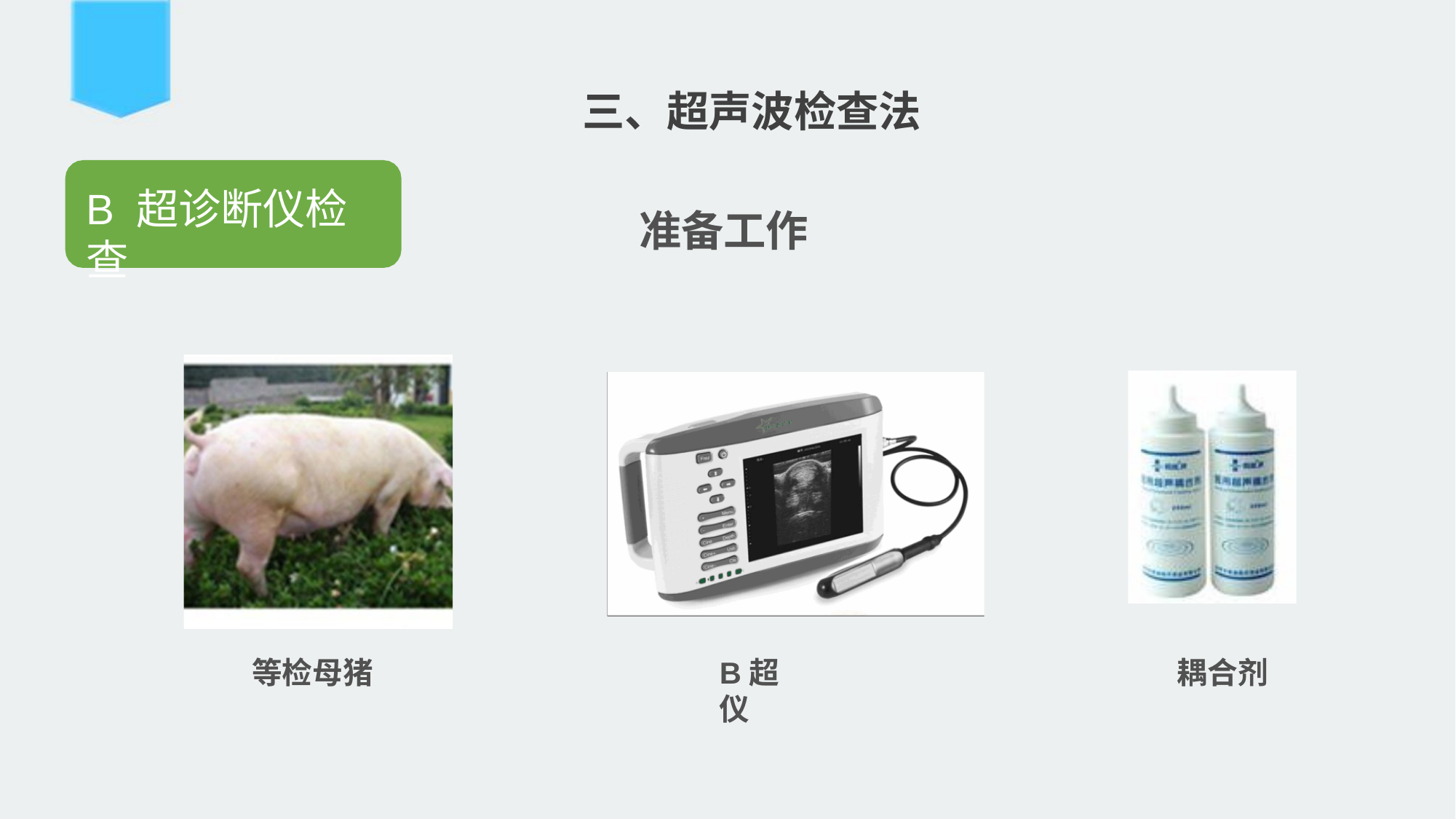

三、超声波检查法

B 超诊断仪检查
准备工作

等检母猪
B超仪
耦合剂